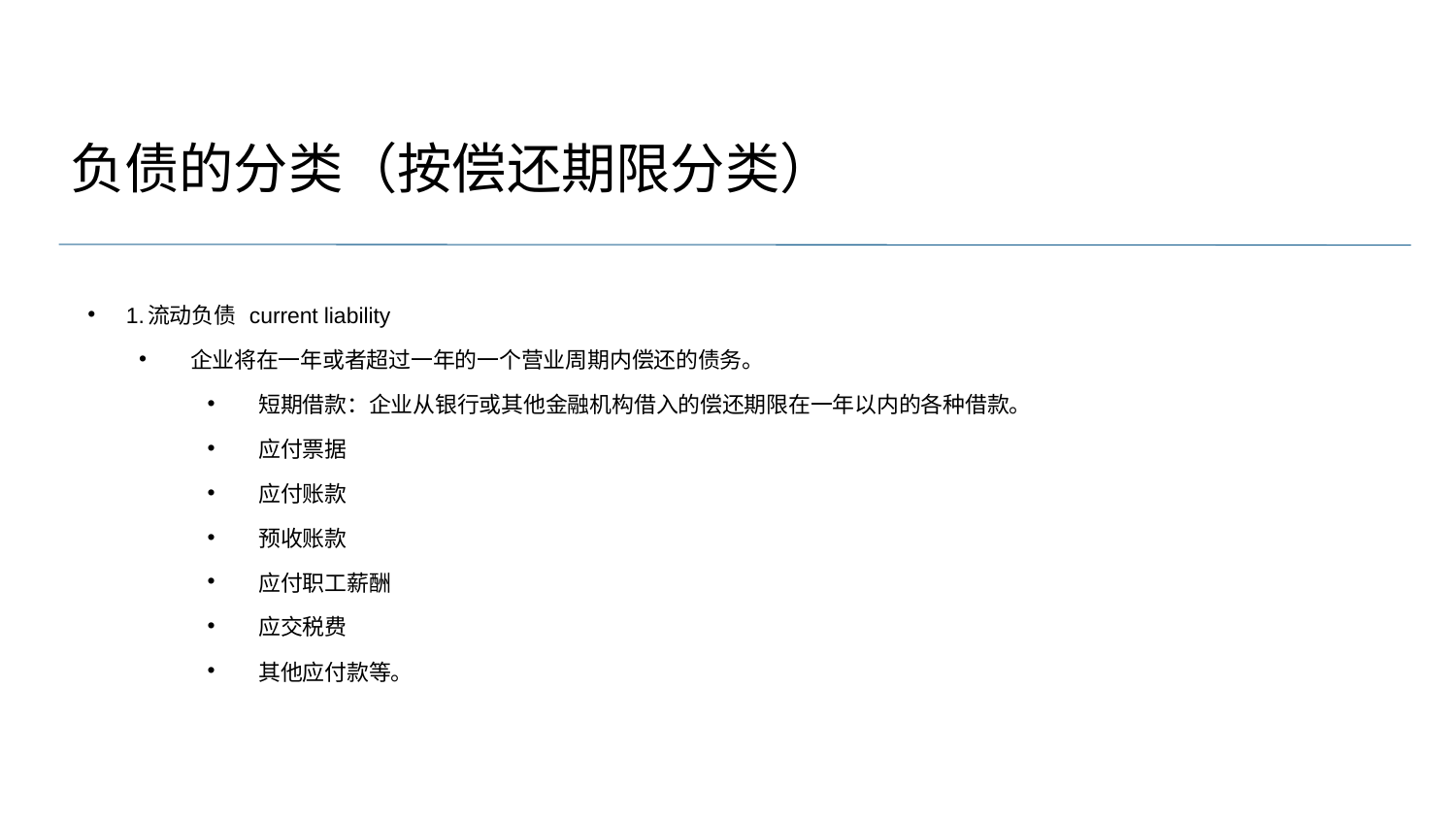

负债的分类（按偿还期限分类）
1.流动负债  current liability
企业将在一年或者超过一年的一个营业周期内偿还的债务。
短期借款：企业从银行或其他金融机构借入的偿还期限在一年以内的各种借款。
应付票据
应付账款
预收账款
应付职工薪酬
应交税费
其他应付款等。